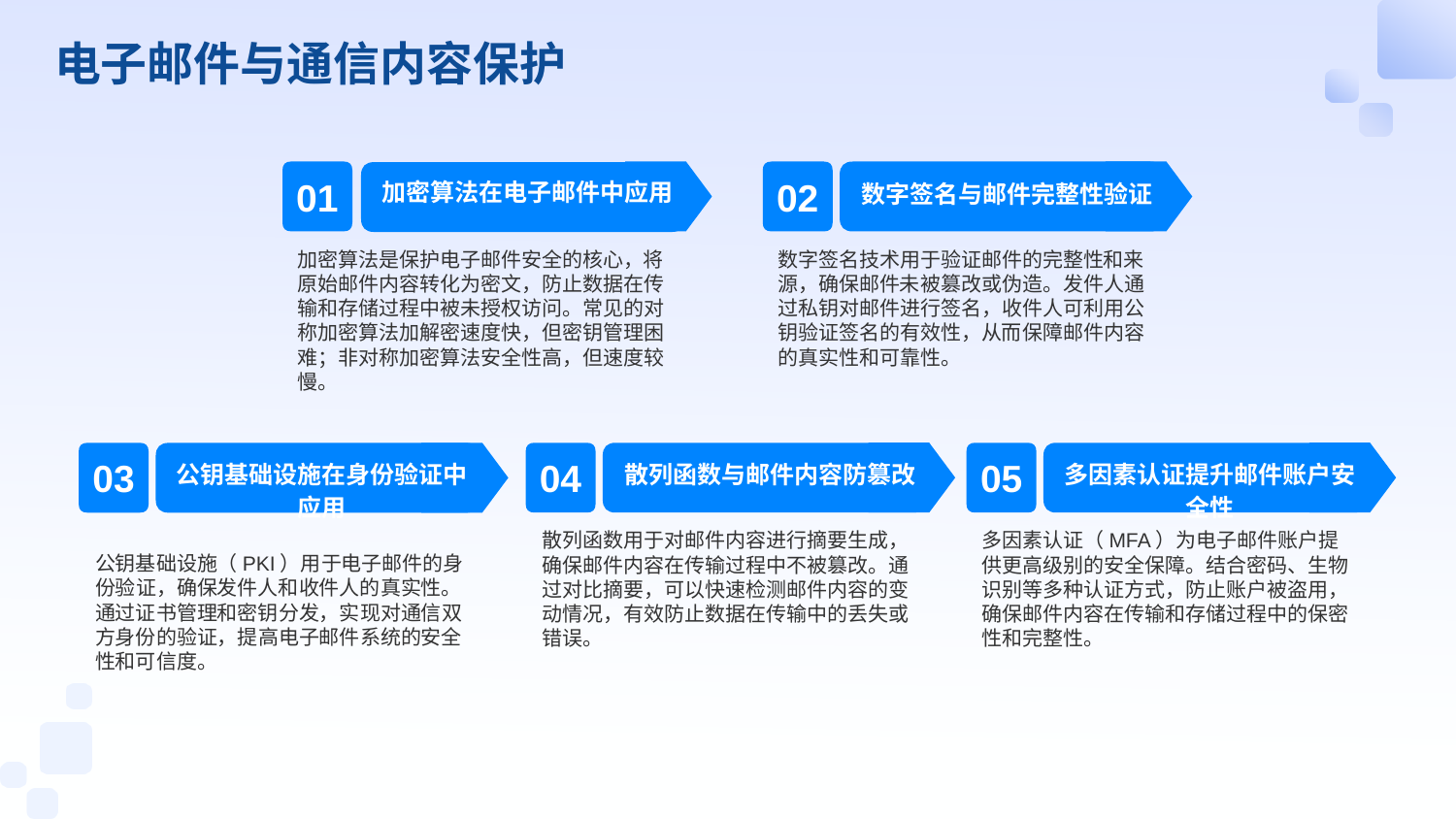

电子邮件与通信内容保护
加密算法在电子邮件中应用
数字签名与邮件完整性验证

01
02
加密算法是保护电子邮件安全的核心，将原始邮件内容转化为密文，防止数据在传输和存储过程中被未授权访问。常见的对称加密算法加解密速度快，但密钥管理困难；非对称加密算法安全性高，但速度较慢。
数字签名技术用于验证邮件的完整性和来源，确保邮件未被篡改或伪造。发件人通过私钥对邮件进行签名，收件人可利用公钥验证签名的有效性，从而保障邮件内容的真实性和可靠性。
多因素认证提升邮件账户安全性
散列函数与邮件内容防篡改
公钥基础设施在身份验证中应用

04
05
03
多因素认证（MFA）为电子邮件账户提供更高级别的安全保障。结合密码、生物识别等多种认证方式，防止账户被盗用，确保邮件内容在传输和存储过程中的保密性和完整性。
散列函数用于对邮件内容进行摘要生成，确保邮件内容在传输过程中不被篡改。通过对比摘要，可以快速检测邮件内容的变动情况，有效防止数据在传输中的丢失或错误。
公钥基础设施（PKI）用于电子邮件的身份验证，确保发件人和收件人的真实性。通过证书管理和密钥分发，实现对通信双方身份的验证，提高电子邮件系统的安全性和可信度。